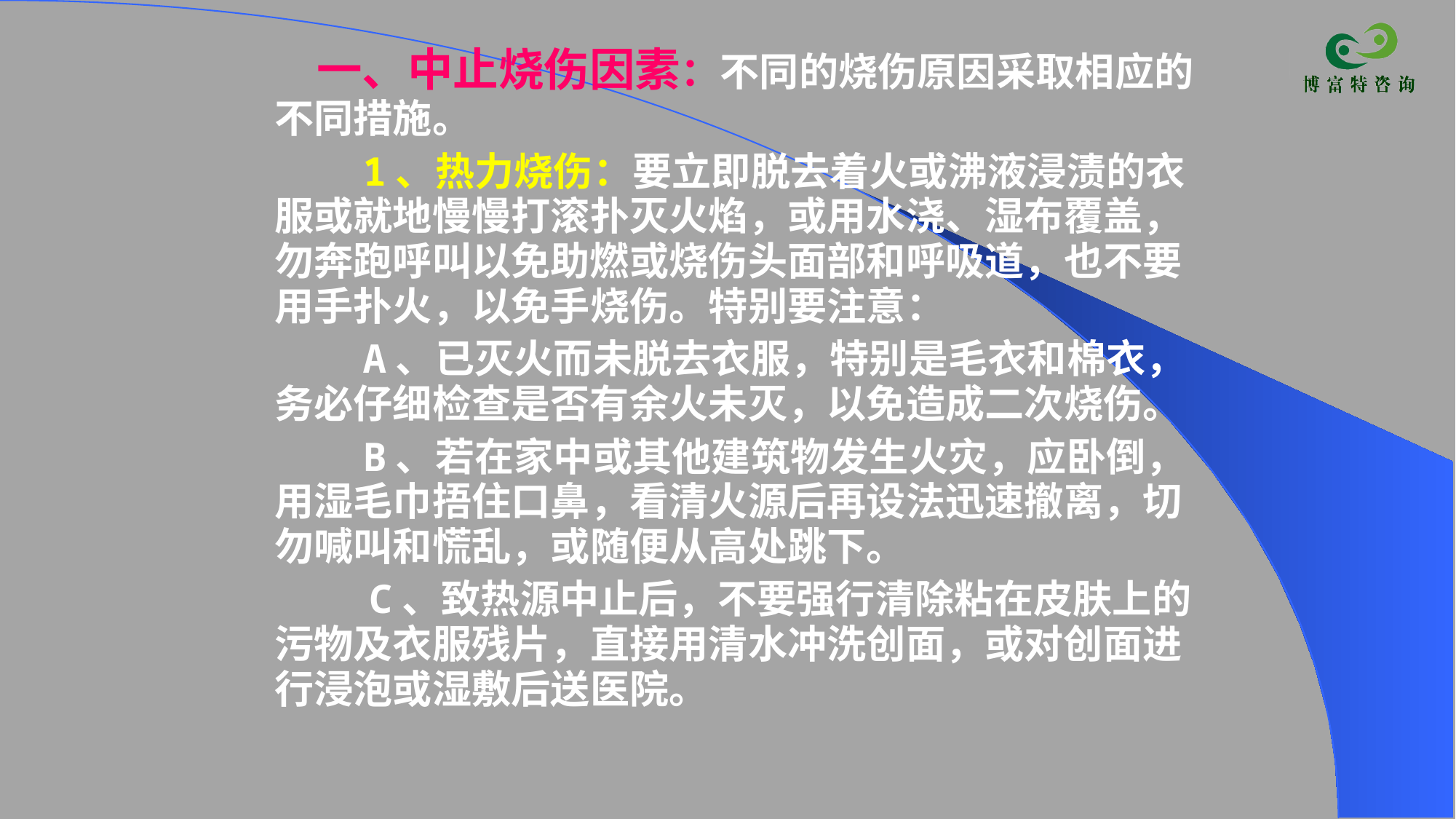

一、中止烧伤因素：不同的烧伤原因采取相应的不同措施。
　　1、热力烧伤：要立即脱去着火或沸液浸渍的衣服或就地慢慢打滚扑灭火焰，或用水浇、湿布覆盖，勿奔跑呼叫以免助燃或烧伤头面部和呼吸道，也不要用手扑火，以免手烧伤。特别要注意：
　　A、已灭火而未脱去衣服，特别是毛衣和棉衣，务必仔细检查是否有余火未灭，以免造成二次烧伤。
　　B、若在家中或其他建筑物发生火灾，应卧倒，用湿毛巾捂住口鼻，看清火源后再设法迅速撤离，切勿喊叫和慌乱，或随便从高处跳下。
    C、致热源中止后，不要强行清除粘在皮肤上的污物及衣服残片，直接用清水冲洗创面，或对创面进行浸泡或湿敷后送医院。